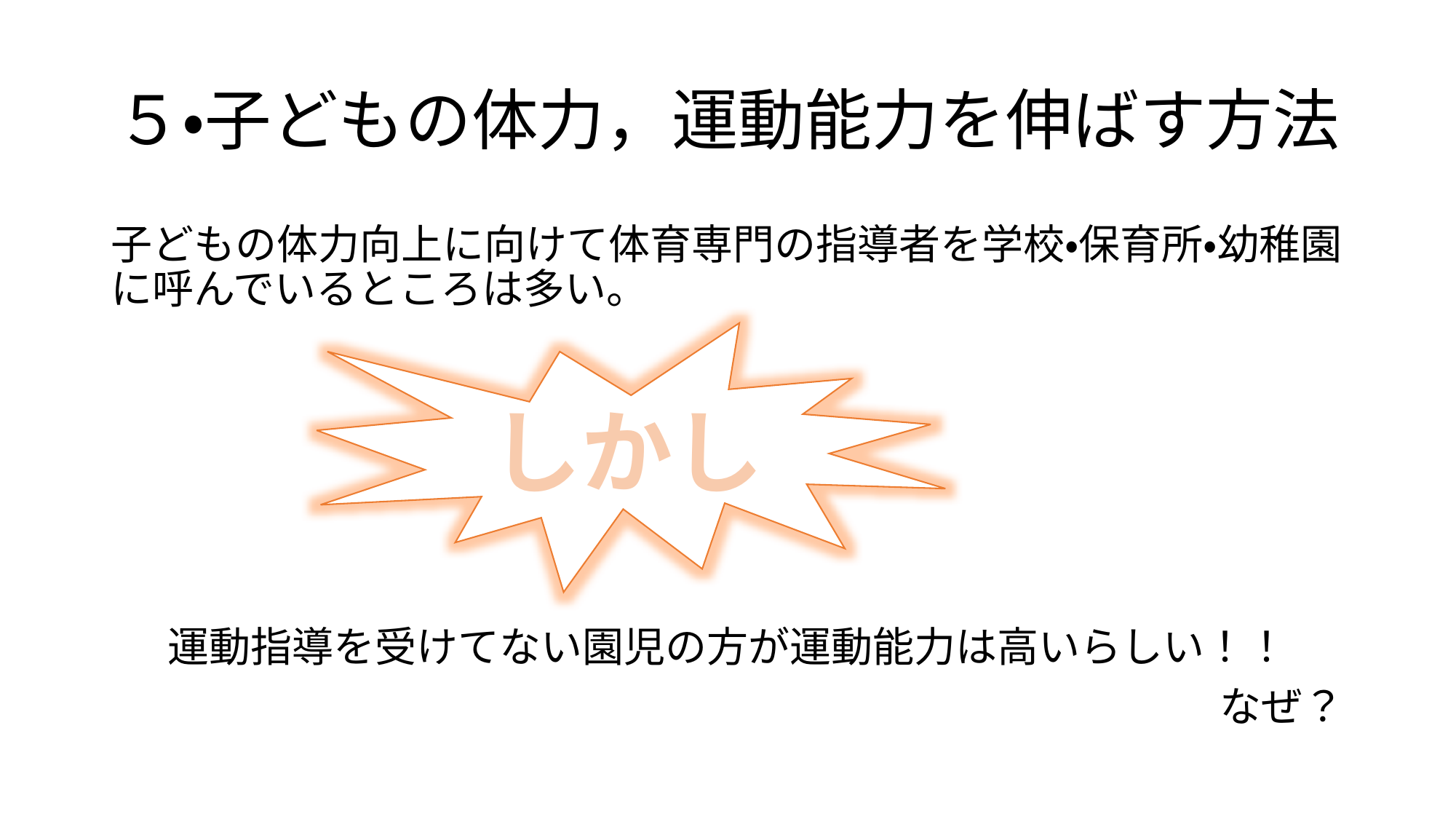

# ５・子どもの体力，運動能力を伸ばす方法
子どもの体力向上に向けて体育専門の指導者を学校・保育所・幼稚園に呼んでいるところは多い。

運動指導を受けてない園児の方が運動能力は高いらしい！！
なぜ？
しかし